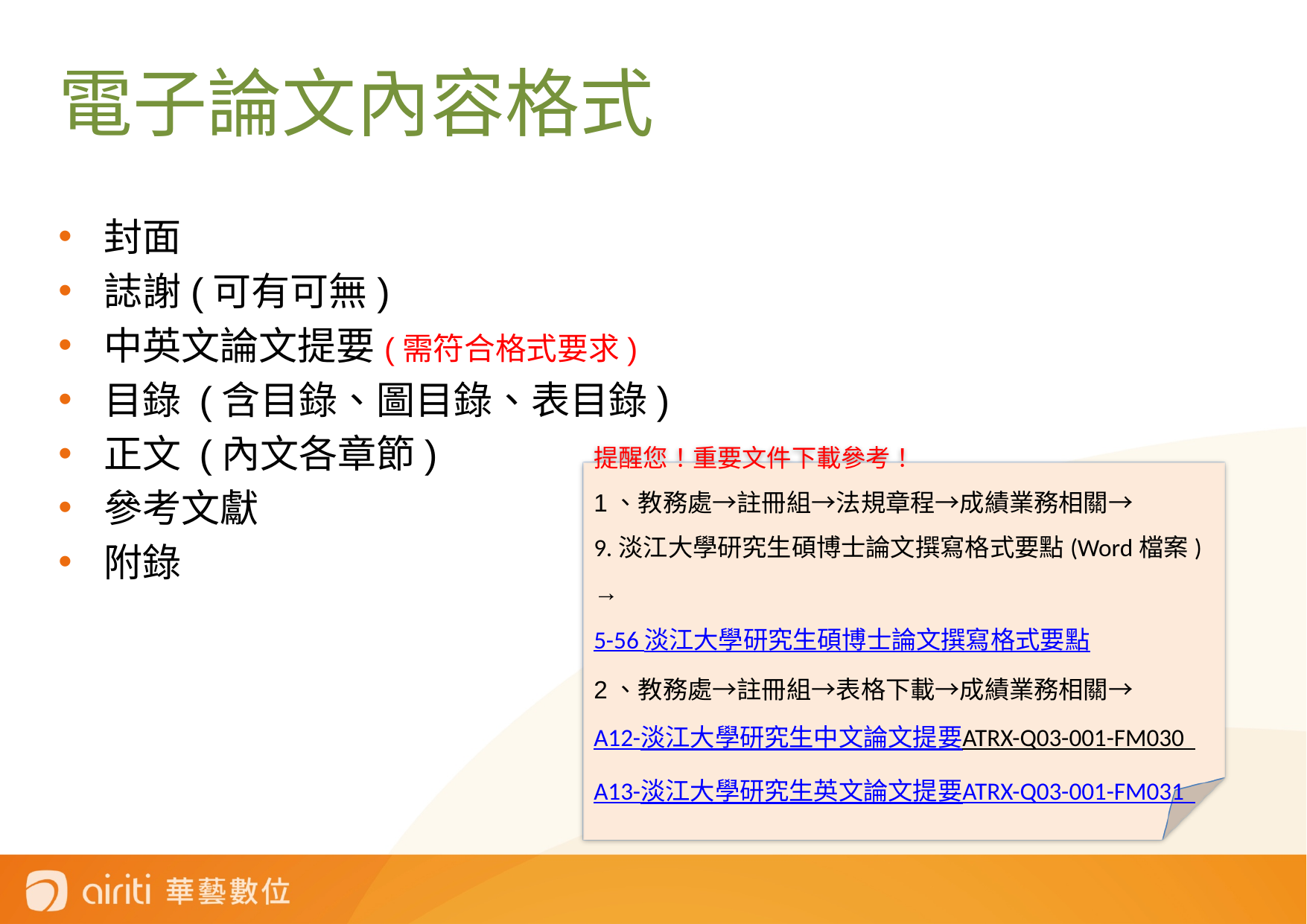

電子論文內容格式
封面
誌謝(可有可無)
中英文論文提要(需符合格式要求)
目錄 (含目錄、圖目錄、表目錄)
正文 (內文各章節)
參考文獻
附錄

提醒您！重要文件下載參考！
1、教務處→註冊組→法規章程→成績業務相關→
9.淡江大學研究生碩博士論文撰寫格式要點(Word檔案) →
5-56 淡江大學研究生碩博士論文撰寫格式要點
2、教務處→註冊組→表格下載→成績業務相關→
A12-淡江大學研究生中文論文提要ATRX-Q03-001-FM030
A13-淡江大學研究生英文論文提要ATRX-Q03-001-FM031